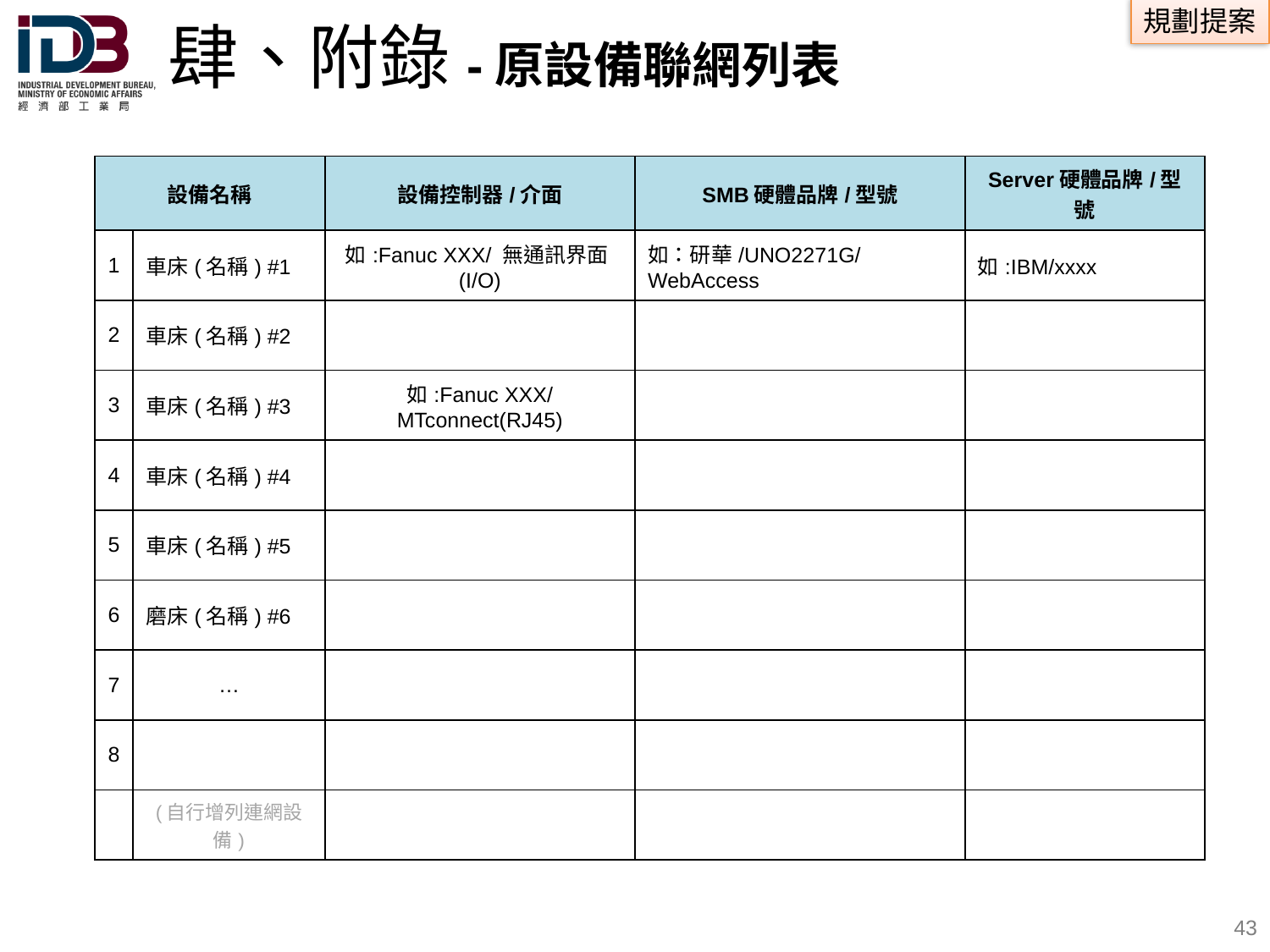

# 肆、附錄-原設備聯網列表
| 設備名稱 |  | 設備控制器/介面 | SMB硬體品牌/型號 | Server硬體品牌/型號 |
| --- | --- | --- | --- | --- |
| 1 | 車床(名稱) #1 | 如:Fanuc XXX/ 無通訊界面(I/O) | 如：研華/UNO2271G/WebAccess | 如:IBM/xxxx |
| 2 | 車床(名稱) #2 |  |  |  |
| 3 | 車床(名稱) #3 | 如:Fanuc XXX/ MTconnect(RJ45) |  |  |
| 4 | 車床(名稱) #4 |  |  |  |
| 5 | 車床(名稱) #5 |  |  |  |
| 6 | 磨床(名稱) #6 |  |  |  |
| 7 | … |  |  |  |
| 8 |  |  |  |  |
|  | (自行增列連網設備) |  |  |  |
43